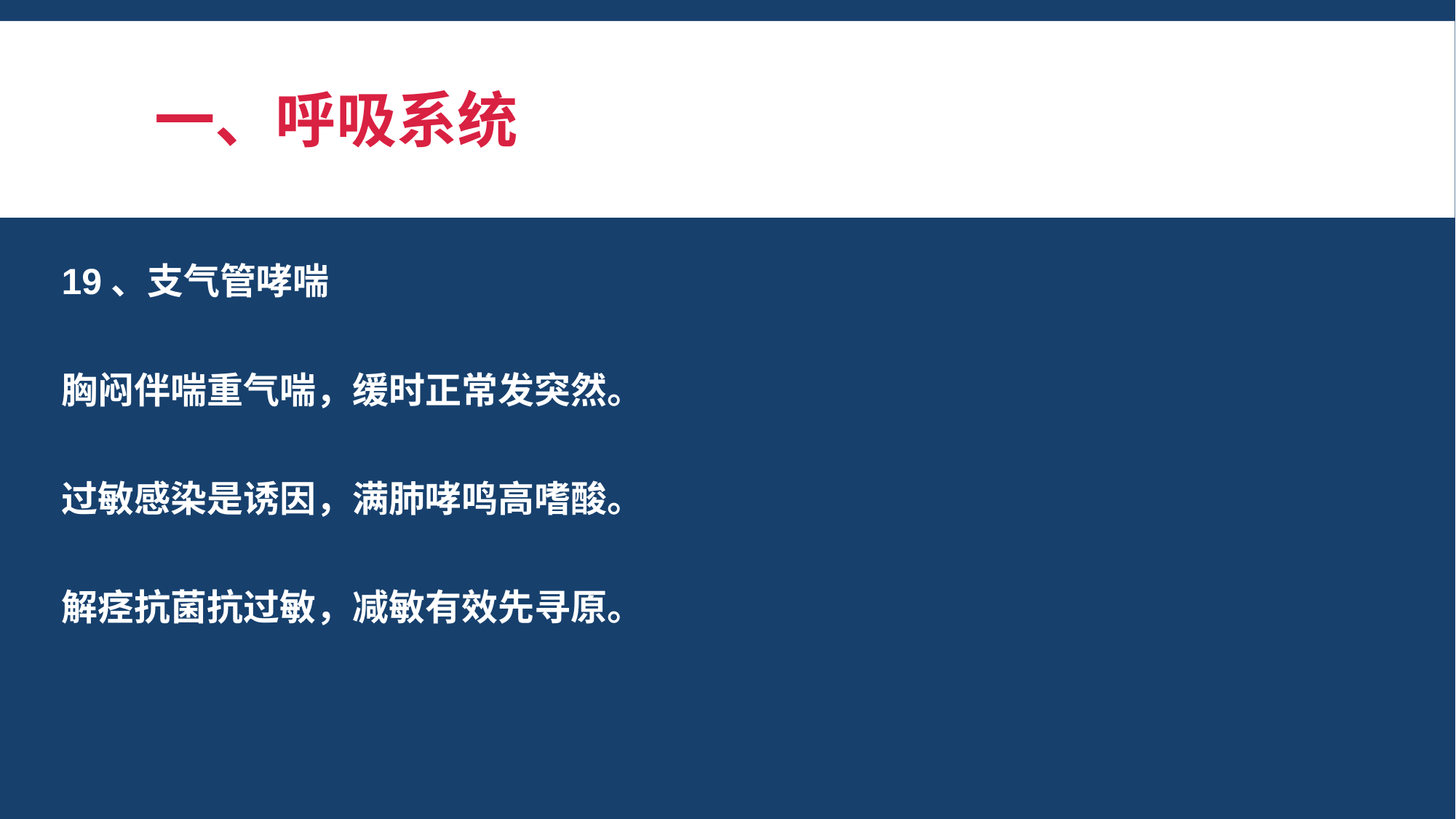

# 一、呼吸系统
19、支气管哮喘
胸闷伴喘重气喘，缓时正常发突然。
过敏感染是诱因，满肺哮鸣高嗜酸。
解痉抗菌抗过敏，减敏有效先寻原。